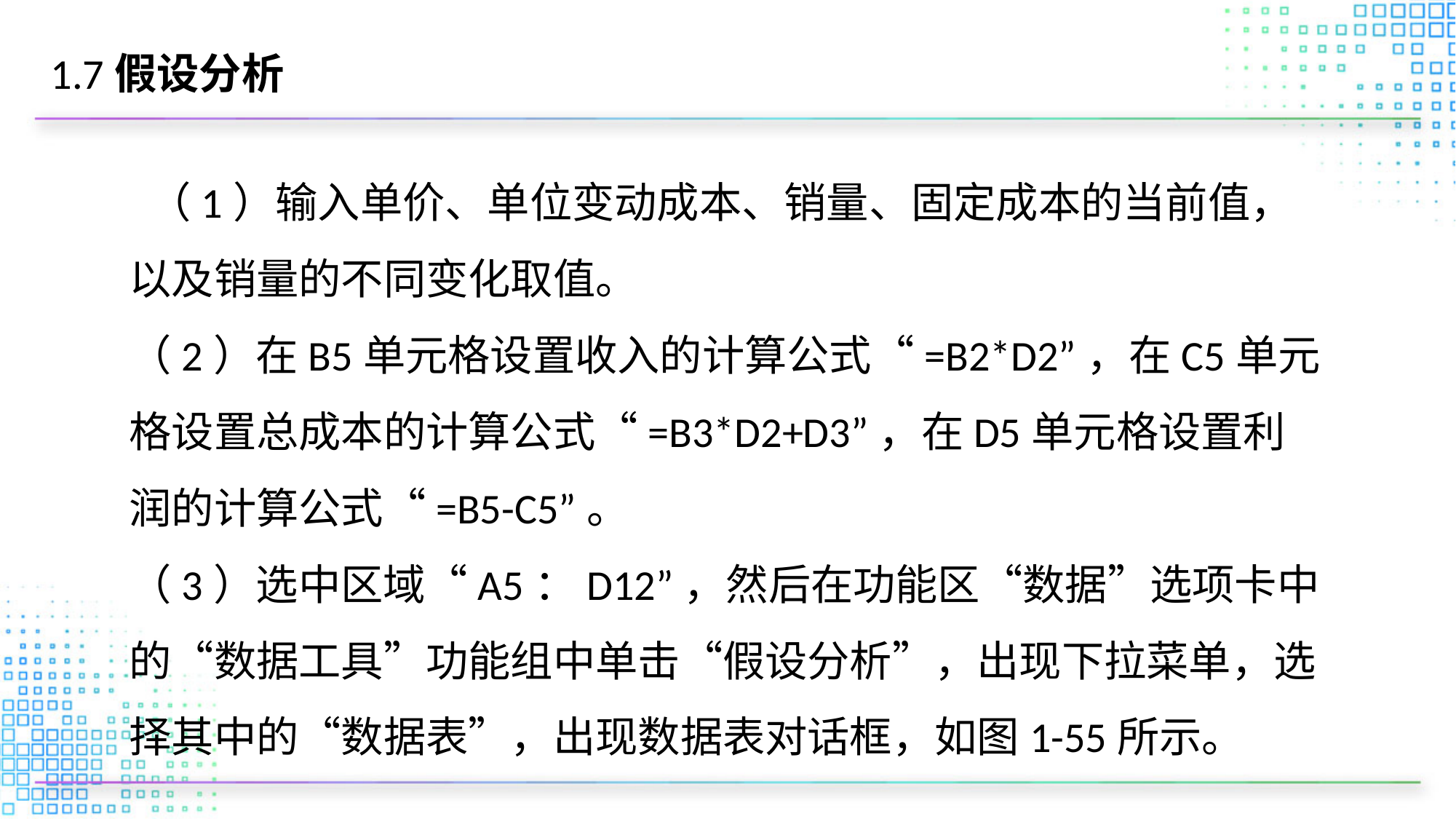

# 1.7假设分析
 （1）输入单价、单位变动成本、销量、固定成本的当前值，以及销量的不同变化取值。
（2）在B5单元格设置收入的计算公式“=B2*D2”，在C5单元格设置总成本的计算公式“=B3*D2+D3”，在D5单元格设置利润的计算公式“=B5-C5”。
（3）选中区域“A5：D12”，然后在功能区“数据”选项卡中的“数据工具”功能组中单击“假设分析”，出现下拉菜单，选择其中的“数据表”，出现数据表对话框，如图1-55所示。